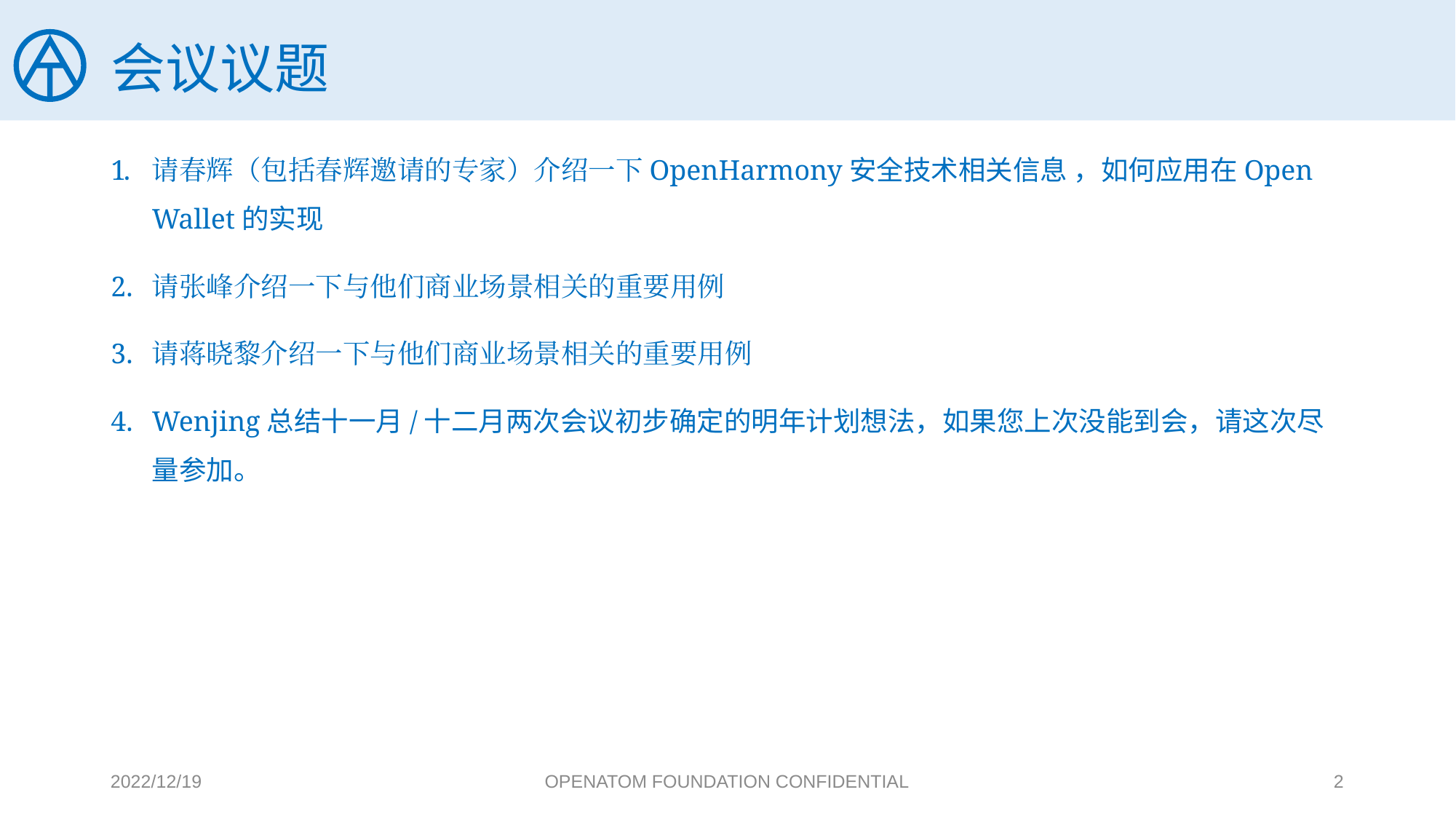

# 会议议题
请春辉（包括春辉邀请的专家）介绍一下OpenHarmony安全技术相关信息 ，如何应用在Open Wallet的实现
请张峰介绍一下与他们商业场景相关的重要用例
请蒋晓黎介绍一下与他们商业场景相关的重要用例
Wenjing总结十一月/十二月两次会议初步确定的明年计划想法，如果您上次没能到会，请这次尽量参加。